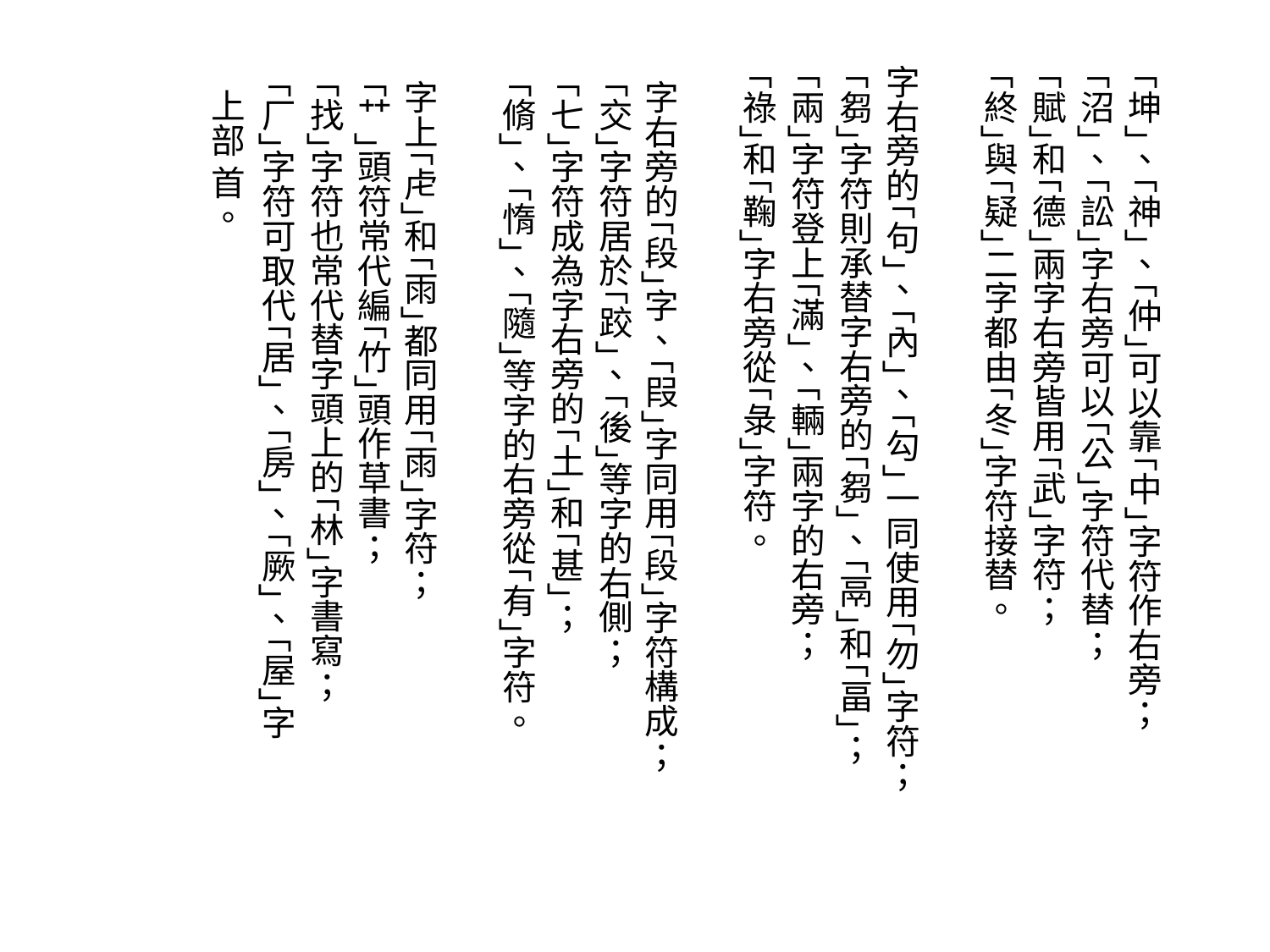

｢坤｣、｢神｣、｢仲｣可以靠｢中｣字符作右旁；
  ｢沼｣、｢訟｣字右旁可以｢公｣字符代替；
  ｢賦｣和｢德｣兩字右旁皆用｢武｣字符；
  ｢終｣與｢疑｣二字都由｢冬｣字符接替。

 字右旁的｢句｣、｢內｣、｢勾｣一同使用｢勿｣字符；
  ｢芻｣字符則承替字右旁的｢芻｣、｢鬲｣和｢畐｣；
  ｢兩｣字符登上｢滿｣、｢輛｣兩字的右旁；
  ｢祿｣和｢鞠｣字右旁從｢彔｣字符。

   字右旁的｢段｣字、｢叚｣字同用｢段｣字符構成；
   ｢交｣字符居於｢跤｣、｢後｣等字的右側；
   ｢七｣字符成為字右旁的｢土｣和｢甚｣；
   ｢脩｣、｢惰｣、｢隨｣等字的右旁從｢有｣字符。

   字上｢虍｣和｢雨｣都同用｢雨｣字符；
   ｢艹｣頭符常代編｢竹｣頭作草書；
   ｢找｣字符也常代替字頭上的｢林｣字書寫；
   ｢厂｣字符可取代｢居｣、｢房｣、｢厥｣、｢屋｣字
    上部 首。

#